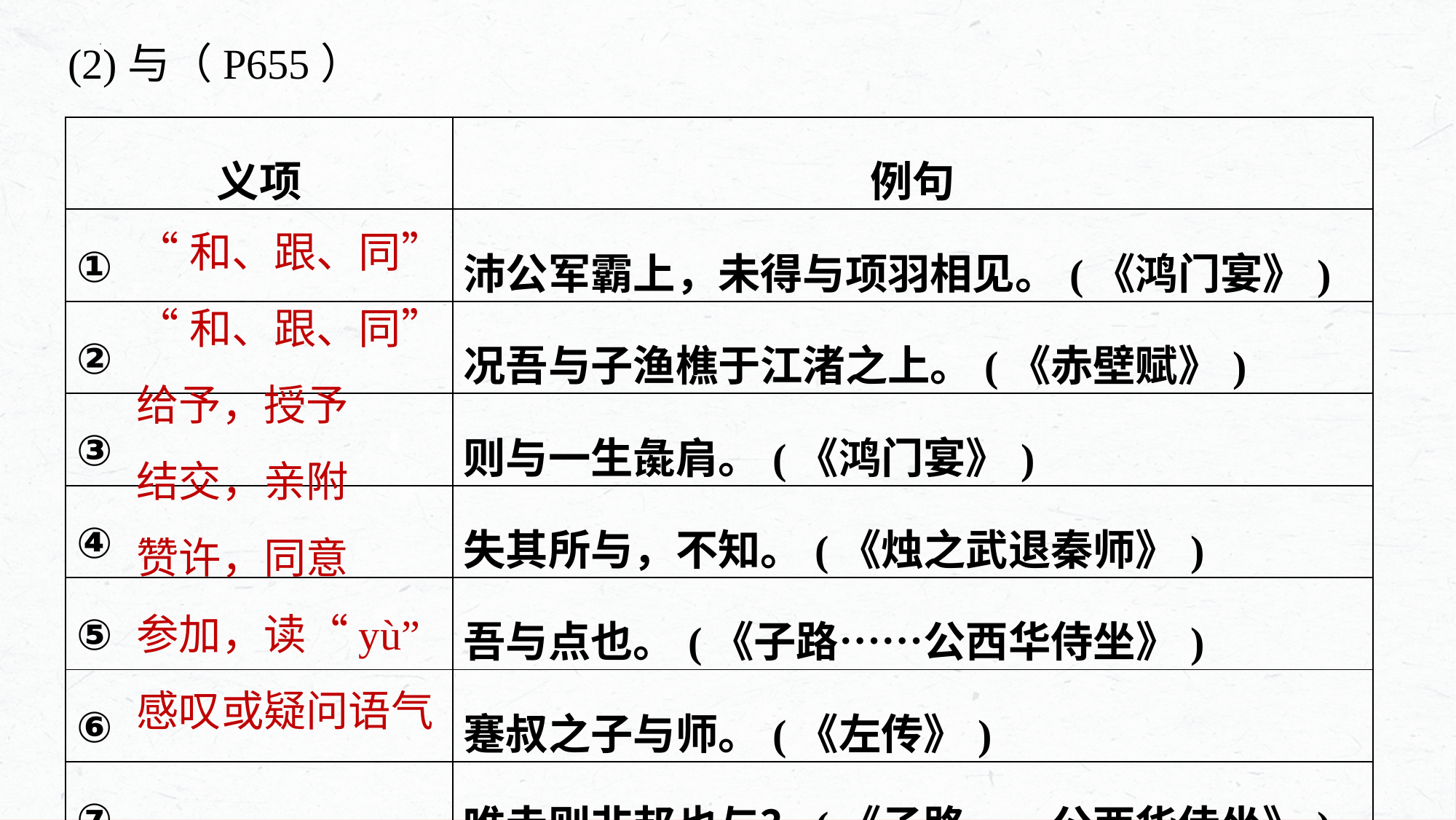

(2)与（P655）
| 义项 | 例句 |
| --- | --- |
| ① | 沛公军霸上，未得与项羽相见。(《鸿门宴》) |
| ② | 况吾与子渔樵于江渚之上。(《赤壁赋》) |
| ③ | 则与一生彘肩。(《鸿门宴》) |
| ④ | 失其所与，不知。(《烛之武退秦师》) |
| ⑤ | 吾与点也。(《子路……公西华侍坐》) |
| ⑥ | 蹇叔之子与师。(《左传》) |
| ⑦ | 唯赤则非邦也与？(《子路……公西华侍坐》) |
“和、跟、同”
“和、跟、同”
给予，授予
结交，亲附
赞许，同意
参加，读“yù”
感叹或疑问语气